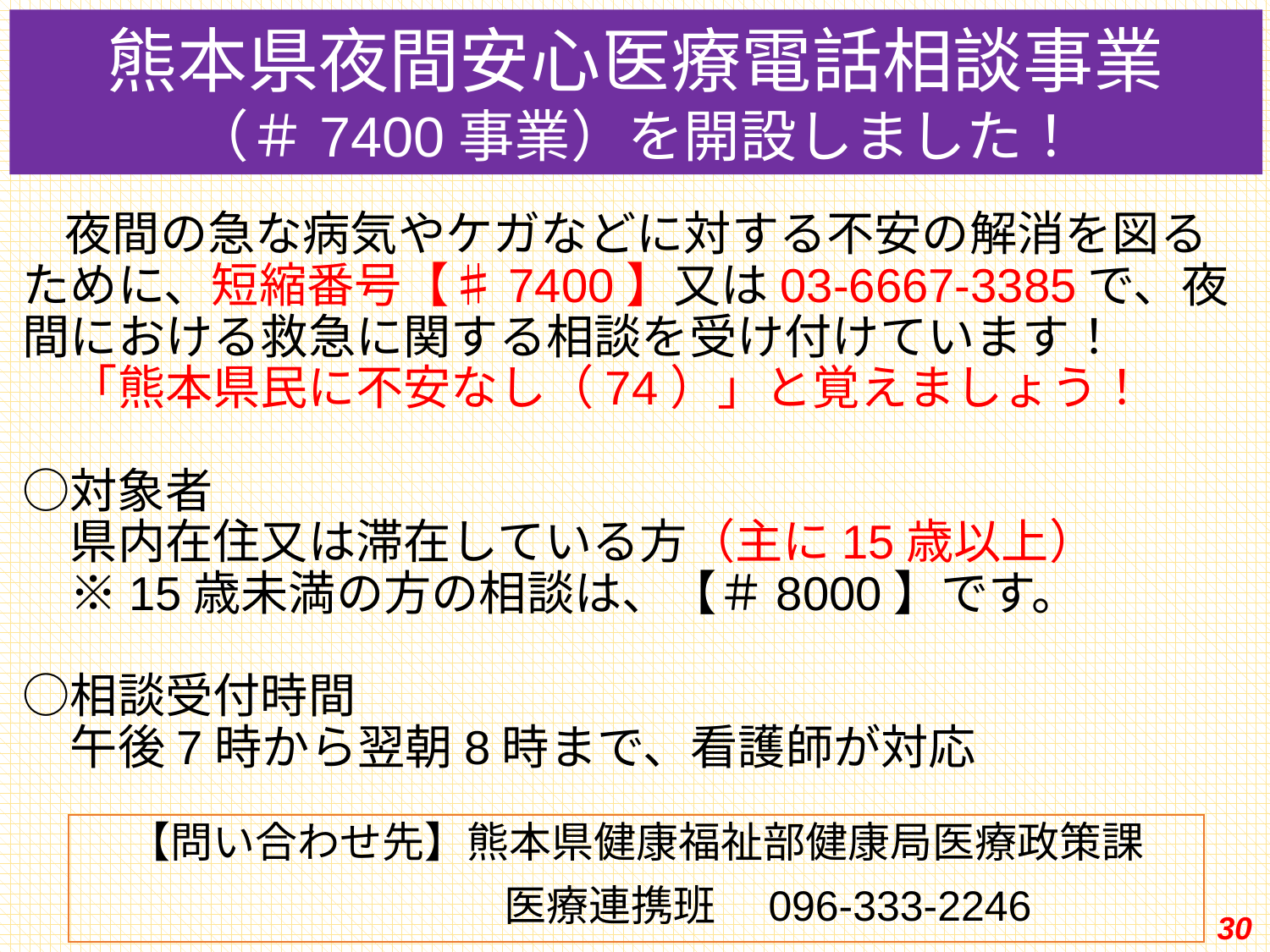

熊本県夜間安心医療電話相談事業
（＃7400事業）を開設しました！
# 夜間の急な病気やケガなどに対する不安の解消を図るために、短縮番号【♯7400】又は03-6667-3385で、夜間における救急に関する相談を受け付けています！ 　「熊本県民に不安なし（74）」と覚えましょう！ ○対象者 ​　県内在住又は滞在している方（主に15歳以上） 　※15歳未満の方の相談は、【＃8000】です。 ○相談受付時間 　午後7時から翌朝8時まで、看護師が対応
【問い合わせ先】熊本県健康福祉部健康局医療政策課
　　　　　　 医療連携班　096-333-2246
30